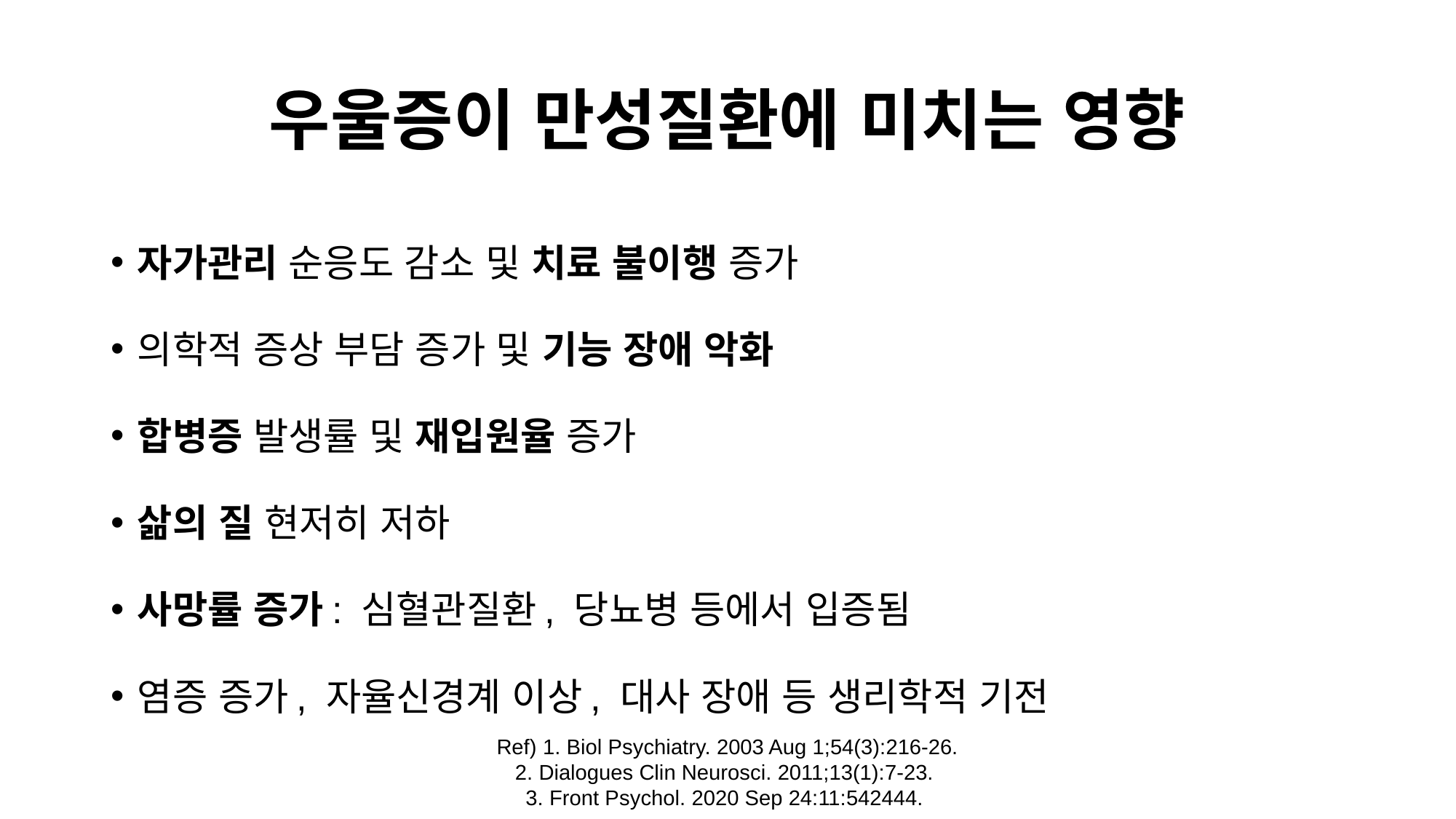

# 우울증이 만성질환에 미치는 영향
자가관리 순응도 감소 및 치료 불이행 증가
의학적 증상 부담 증가 및 기능 장애 악화
합병증 발생률 및 재입원율 증가
삶의 질 현저히 저하
사망률 증가: 심혈관질환, 당뇨병 등에서 입증됨
염증 증가, 자율신경계 이상, 대사 장애 등 생리학적 기전
Ref) 1. Biol Psychiatry. 2003 Aug 1;54(3):216-26.
2. Dialogues Clin Neurosci. 2011;13(1):7-23.
3. Front Psychol. 2020 Sep 24:11:542444.